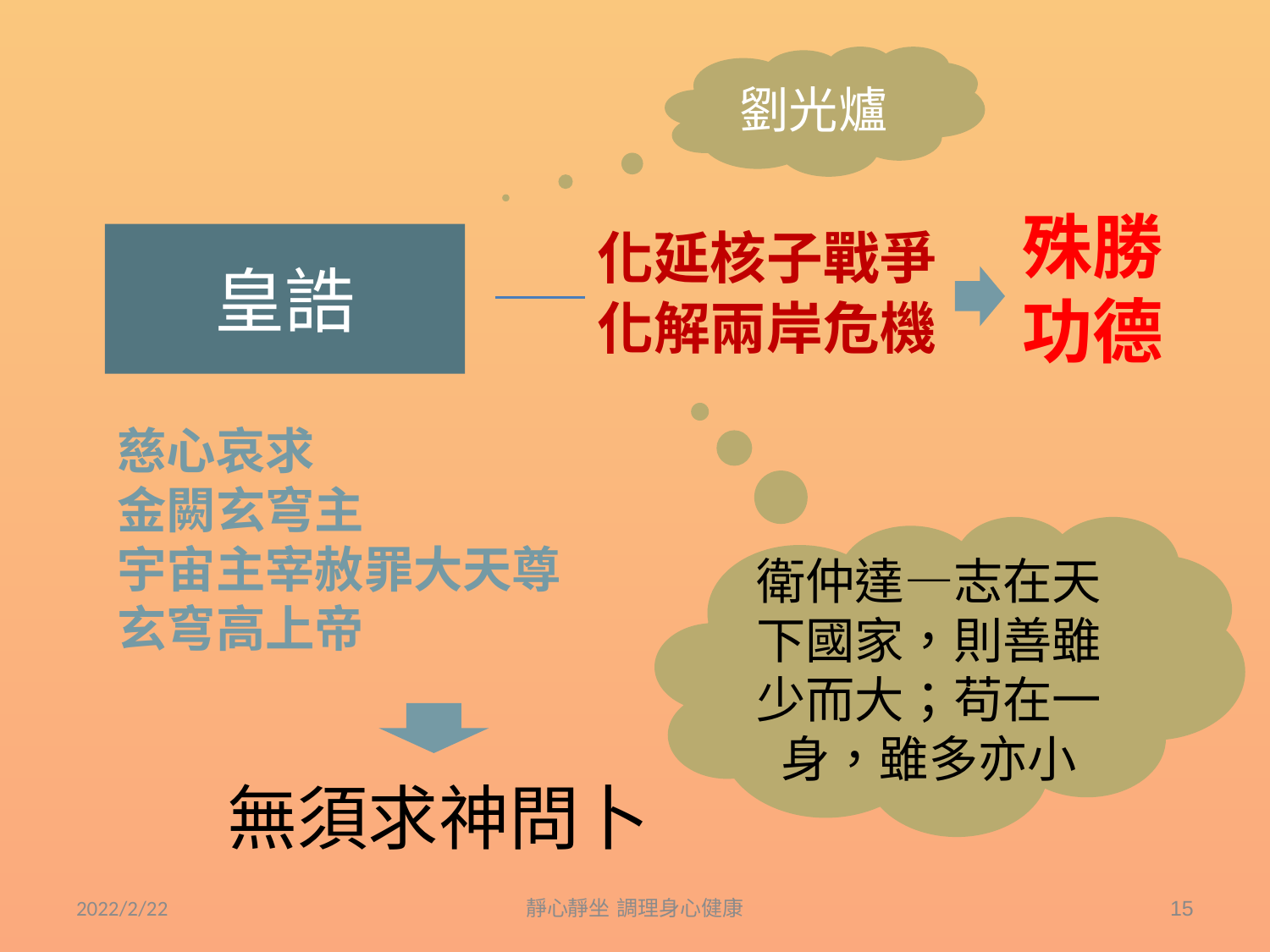

劉光爐
殊勝功德
化延核子戰爭
皇誥

化解兩岸危機
慈心哀求
金闕玄穹主
宇宙主宰赦罪大天尊玄穹高上帝
衛仲達—志在天下國家，則善雖少而大；苟在一身，雖多亦小

無須求神問卜
2022/2/22
靜心靜坐 調理身心健康
15